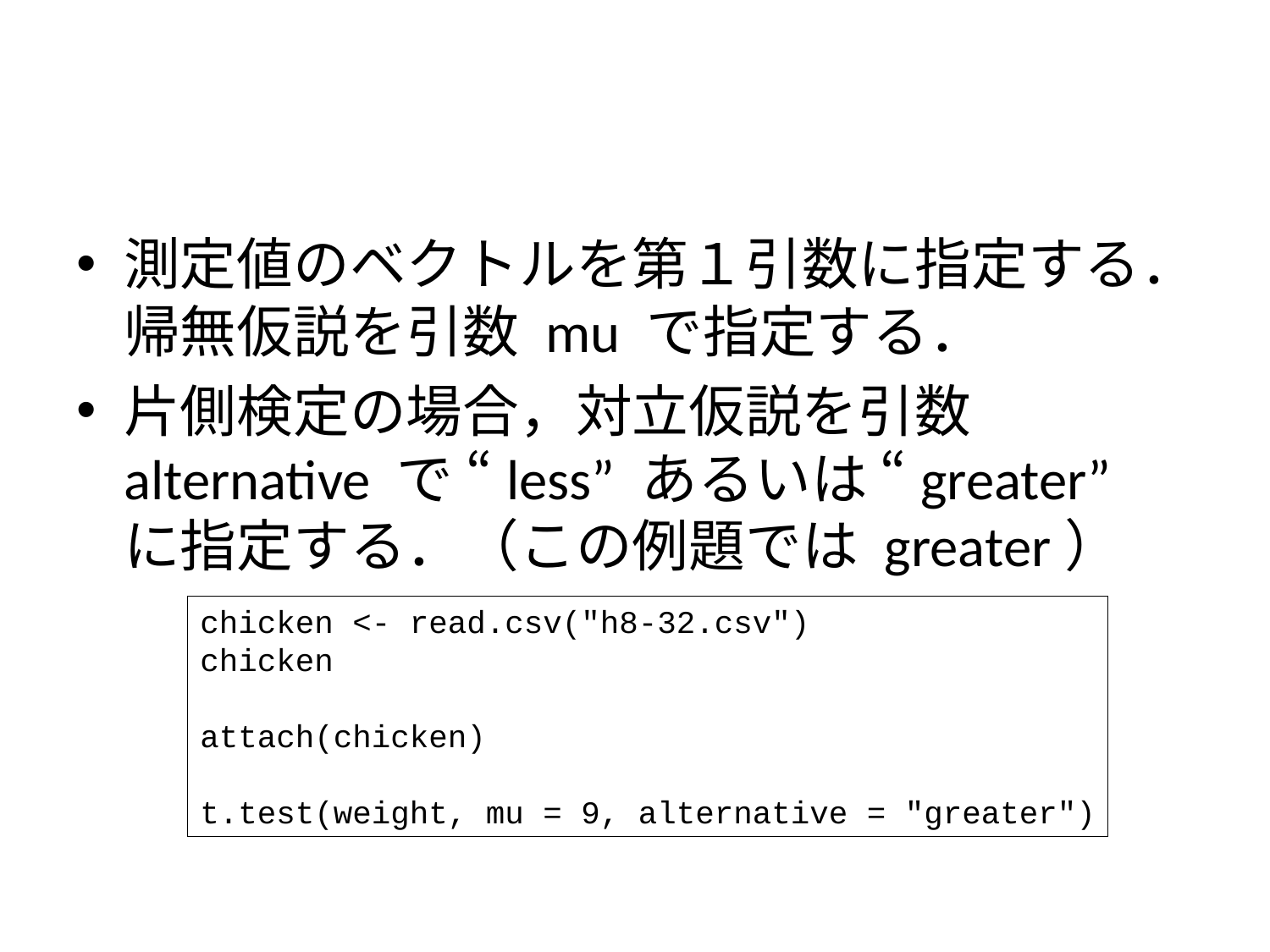

#
測定値のベクトルを第１引数に指定する．帰無仮説を引数 mu で指定する．
片側検定の場合，対立仮説を引数 alternative で “less” あるいは “greater” に指定する．（この例題では greater）
chicken <- read.csv("h8-32.csv")
chicken

attach(chicken)

t.test(weight, mu = 9, alternative = "greater")